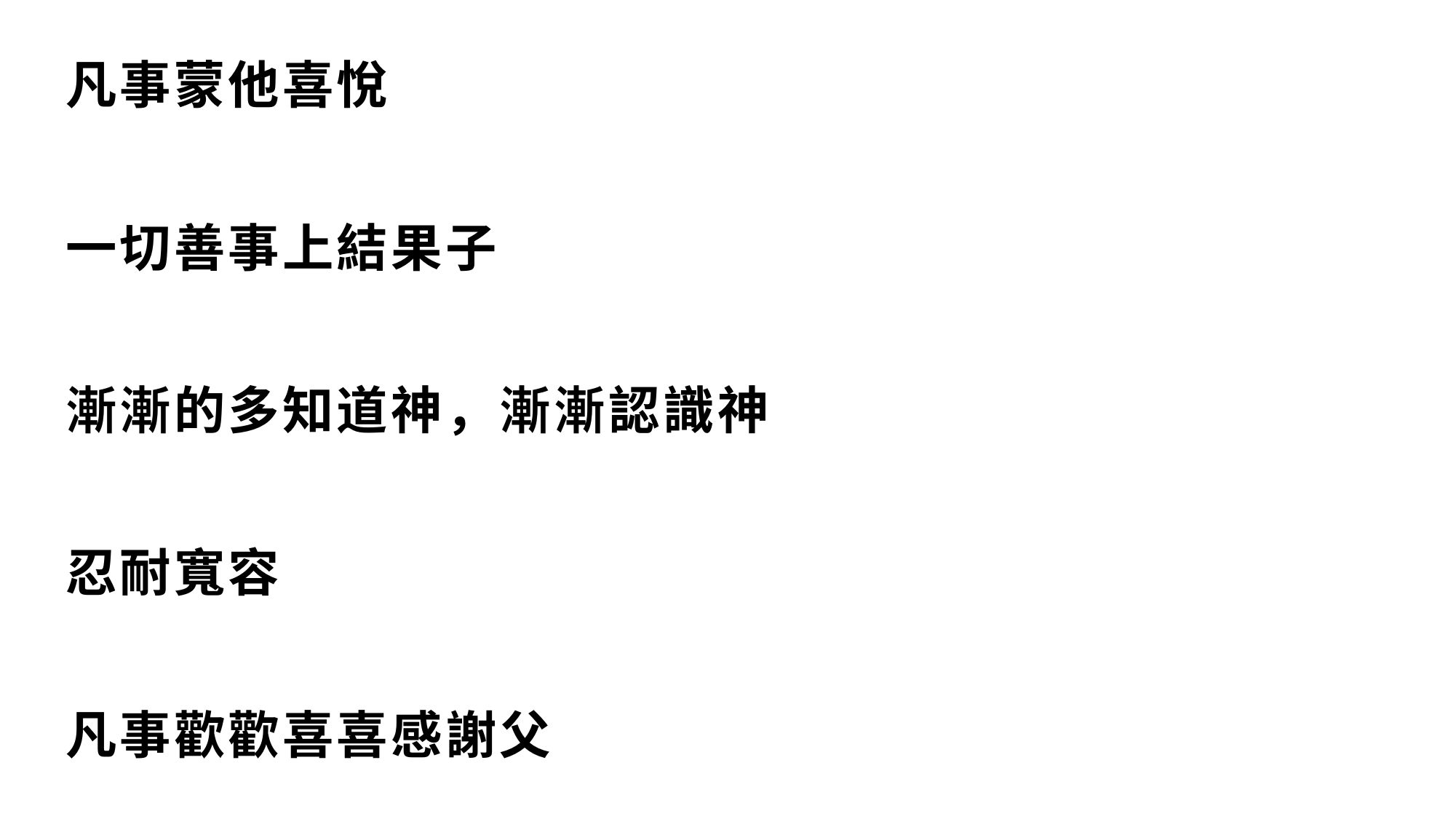

凡事蒙他喜悅

一切善事上結果子

漸漸的多知道神，漸漸認識神

忍耐寬容

凡事歡歡喜喜感謝父